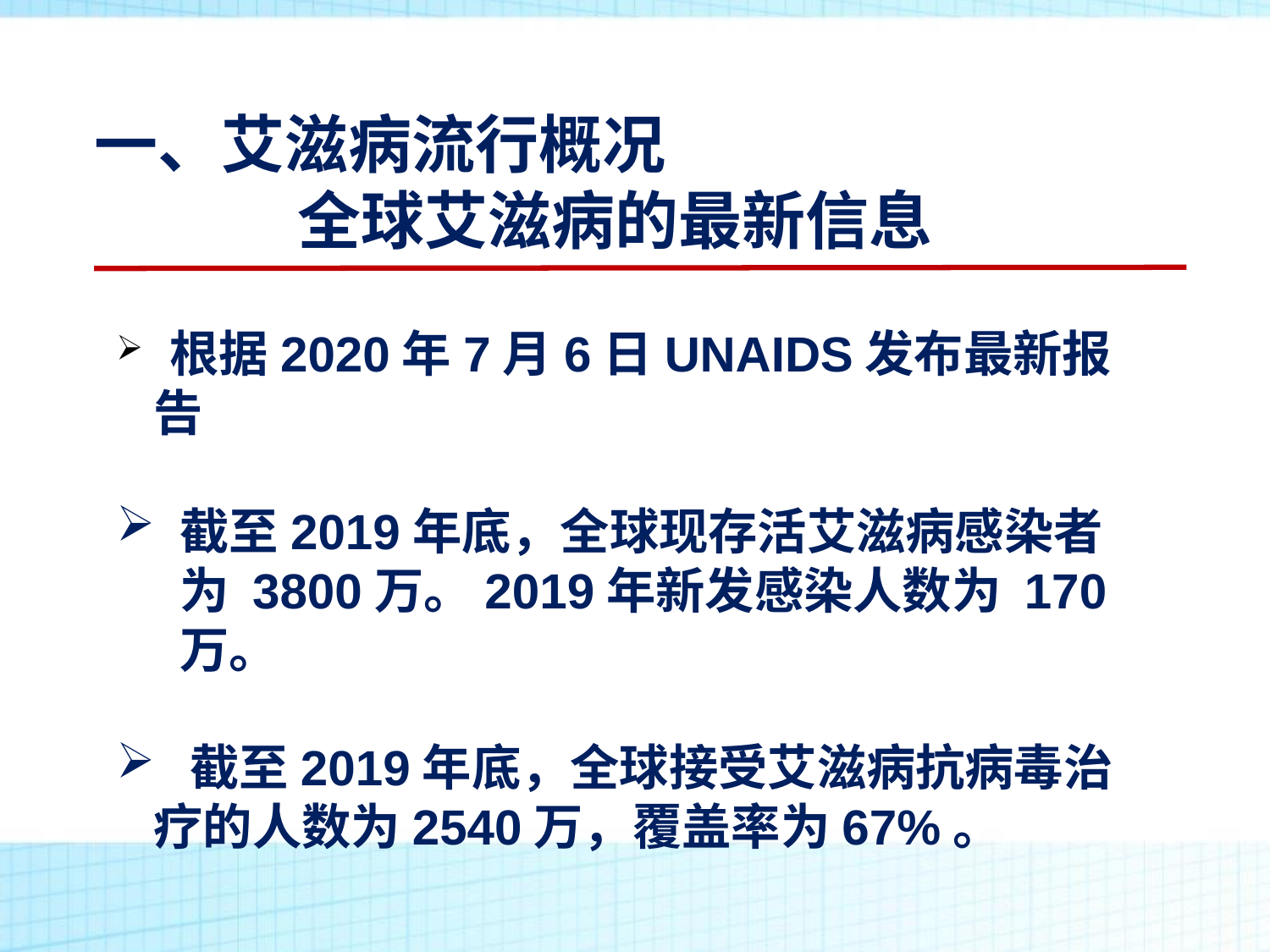

一、艾滋病流行概况
     全球艾滋病的最新信息
 根据2020年7月6日UNAIDS发布最新报告

截至2019年底，全球现存活艾滋病感染者为 3800万。2019年新发感染人数为 170万。

  截至2019年底，全球接受艾滋病抗病毒治疗的人数为2540万，覆盖率为67%。